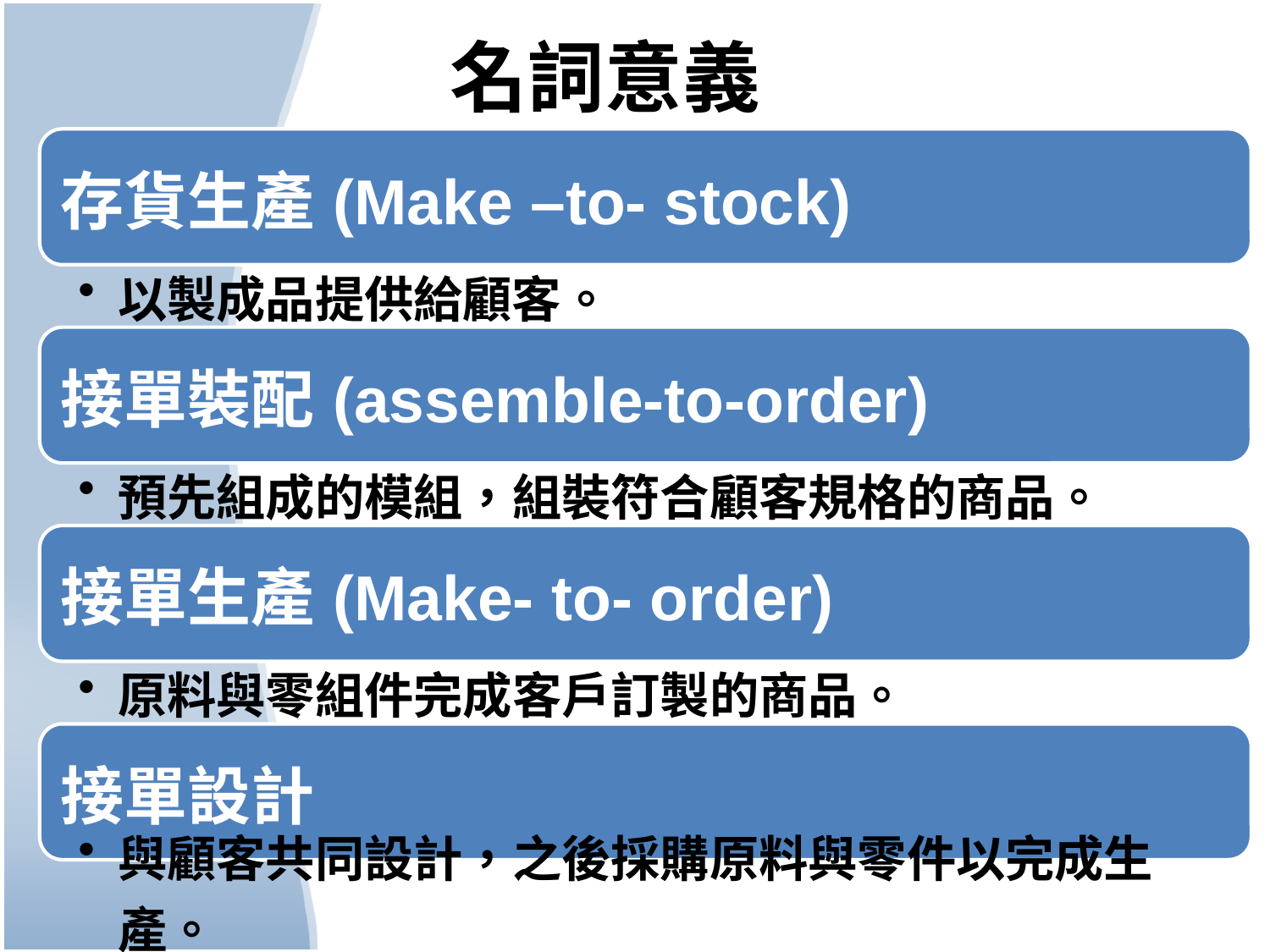

# 名詞意義
存貨生產(Make –to- stock)
以製成品提供給顧客。
接單裝配(assemble-to-order)
預先組成的模組，組裝符合顧客規格的商品。
接單生產(Make- to- order)
原料與零組件完成客戶訂製的商品。
接單設計
與顧客共同設計，之後採購原料與零件以完成生產。